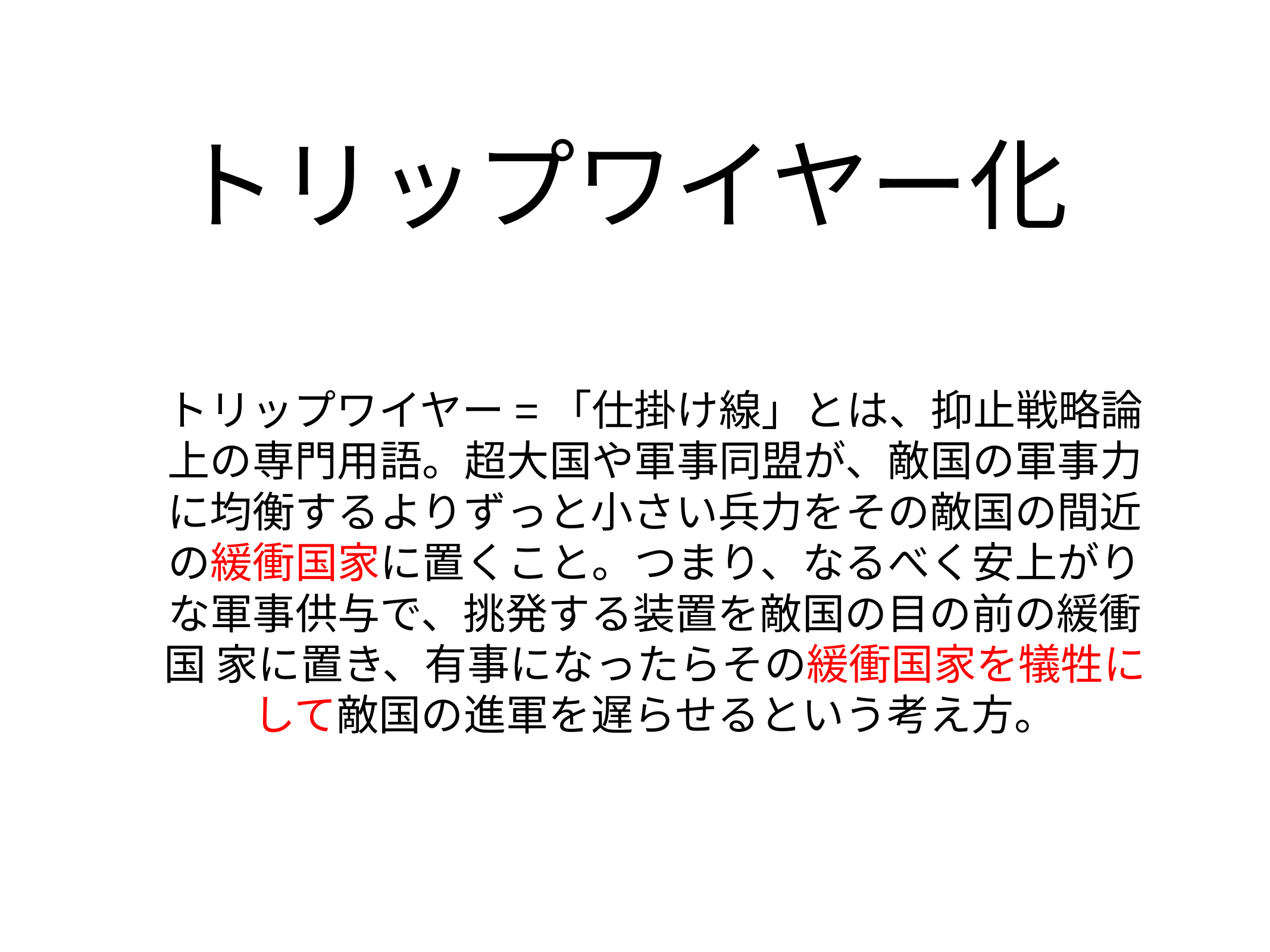

# トリップワイヤー化
トリップワイヤー=「仕掛け線」とは、抑止戦略論上の専門用語。超大国や軍事同盟が、敵国の軍事力に均衡するよりずっと小さい兵力をその敵国の間近の緩衝国家に置くこと。つまり、なるべく安上がりな軍事供与で、挑発する装置を敵国の目の前の緩衝国 家に置き、有事になったらその緩衝国家を犠牲にして敵国の進軍を遅らせるという考え方。